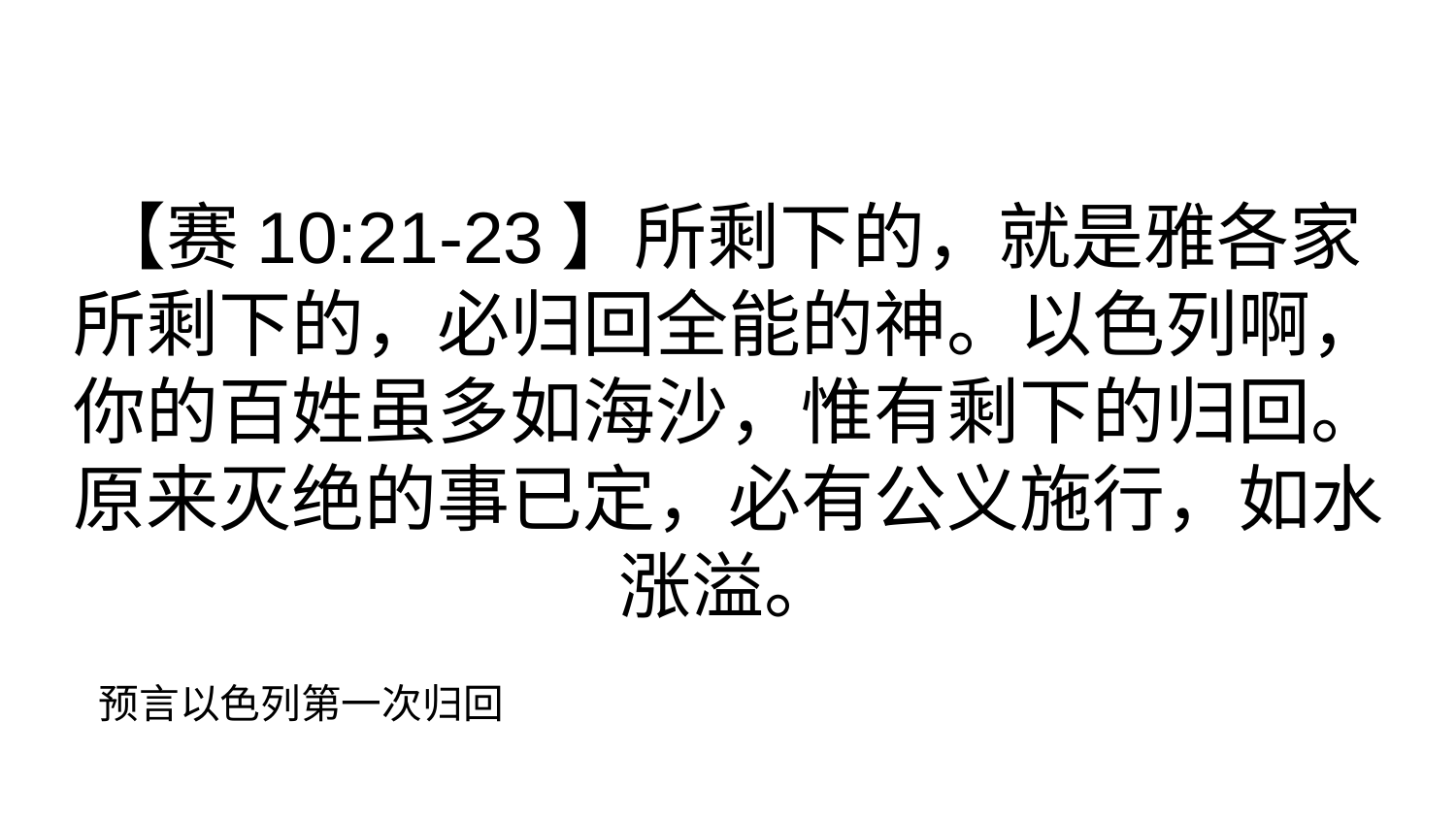

# 【赛10:21-23】所剩下的，就是雅各家所剩下的，必归回全能的神。以色列啊，你的百姓虽多如海沙，惟有剩下的归回。原来灭绝的事已定，必有公义施行，如水涨溢。
预言以色列第一次归回